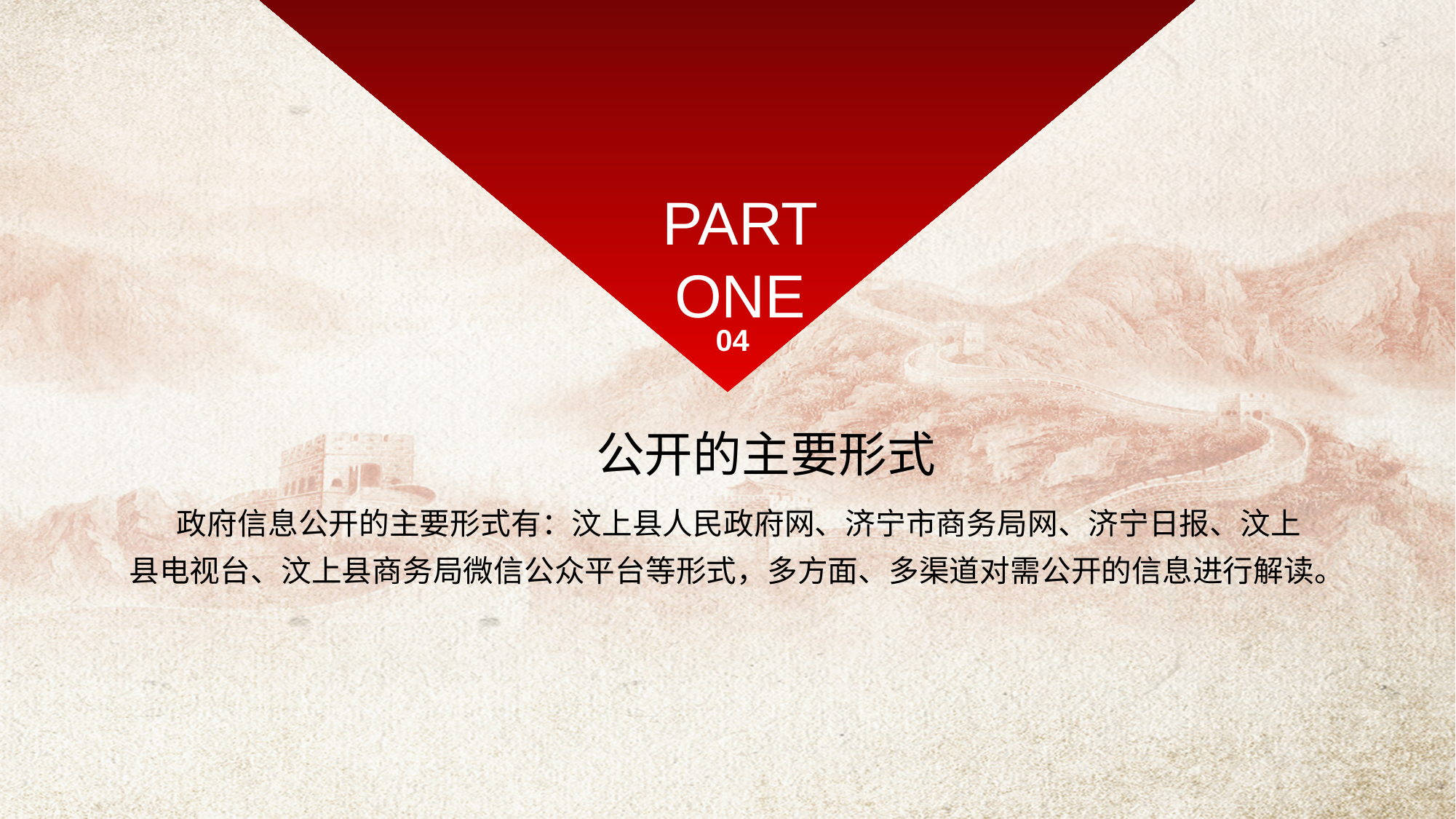

#
PART ONE
PART ONE

04
04
公开的主要形式
      政府信息公开的主要形式有：汶上县人民政府网、济宁市商务局网、济宁日报、汶上县电视台、汶上县商务局微信公众平台等形式，多方面、多渠道对需公开的信息进行解读。